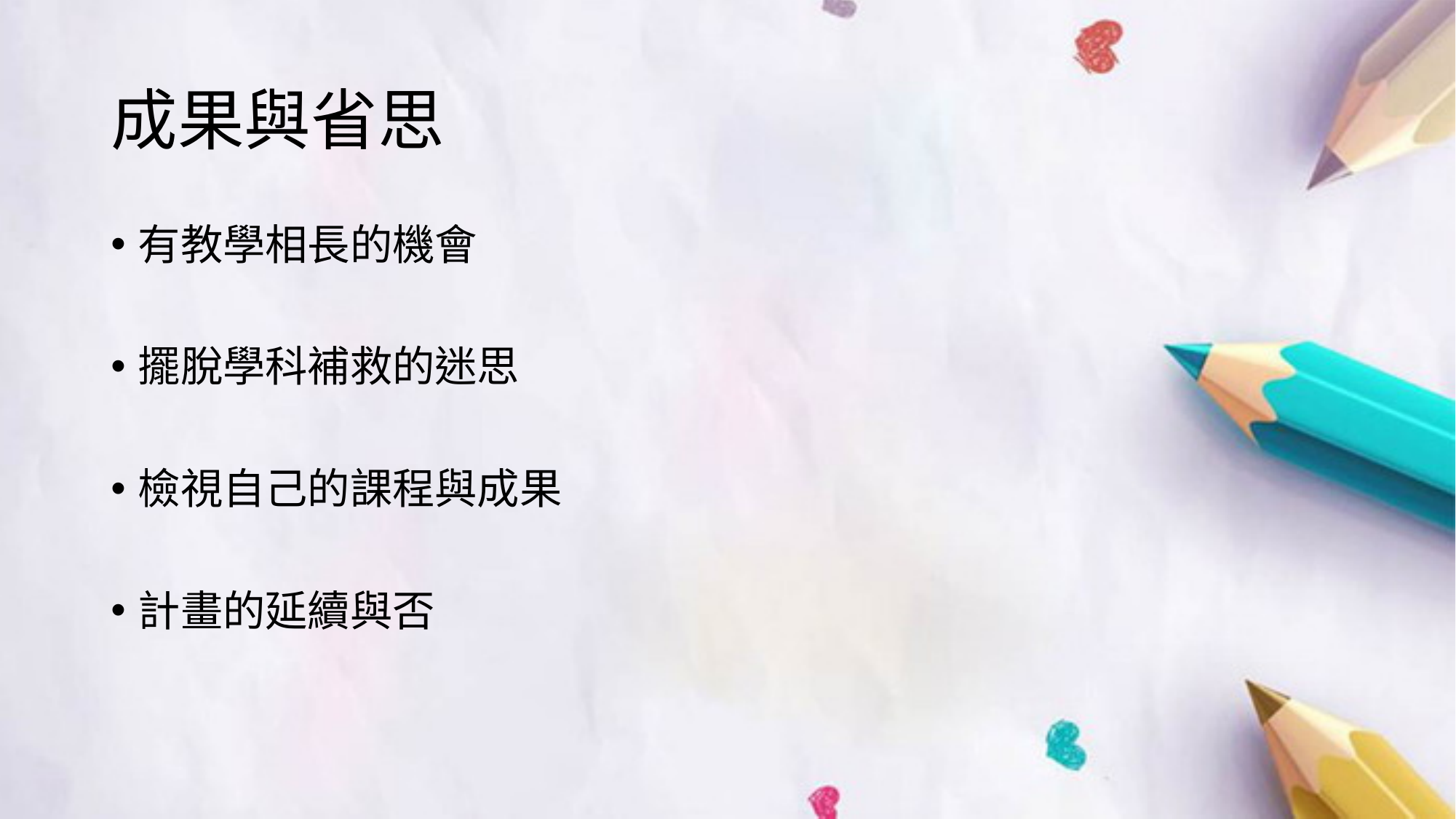

# 成果與省思
有教學相長的機會

擺脫學科補救的迷思

檢視自己的課程與成果

計畫的延續與否